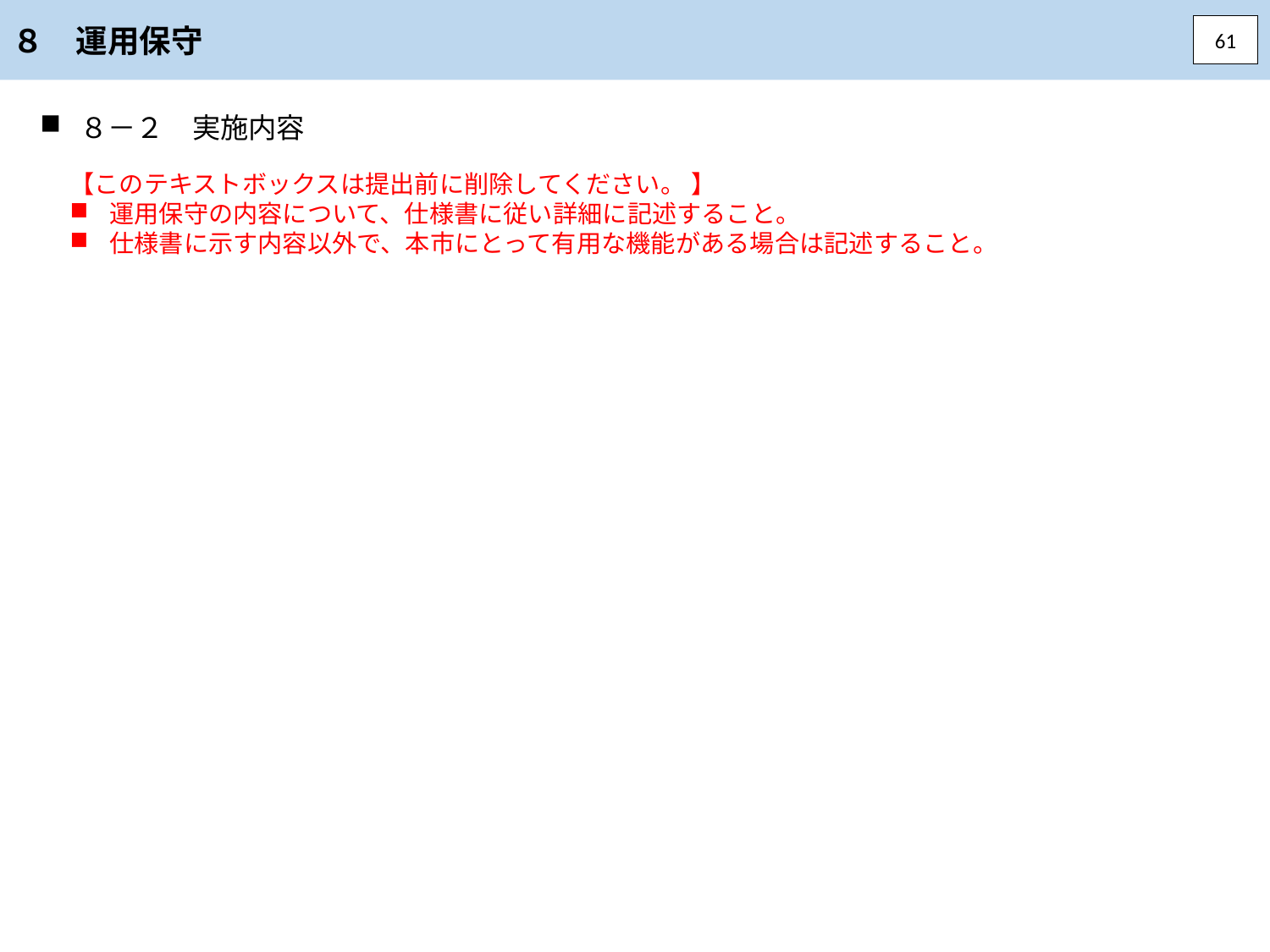

８　運用保守
61
８－２　実施内容
【このテキストボックスは提出前に削除してください。 】
運用保守の内容について、仕様書に従い詳細に記述すること。
仕様書に示す内容以外で、本市にとって有用な機能がある場合は記述すること。